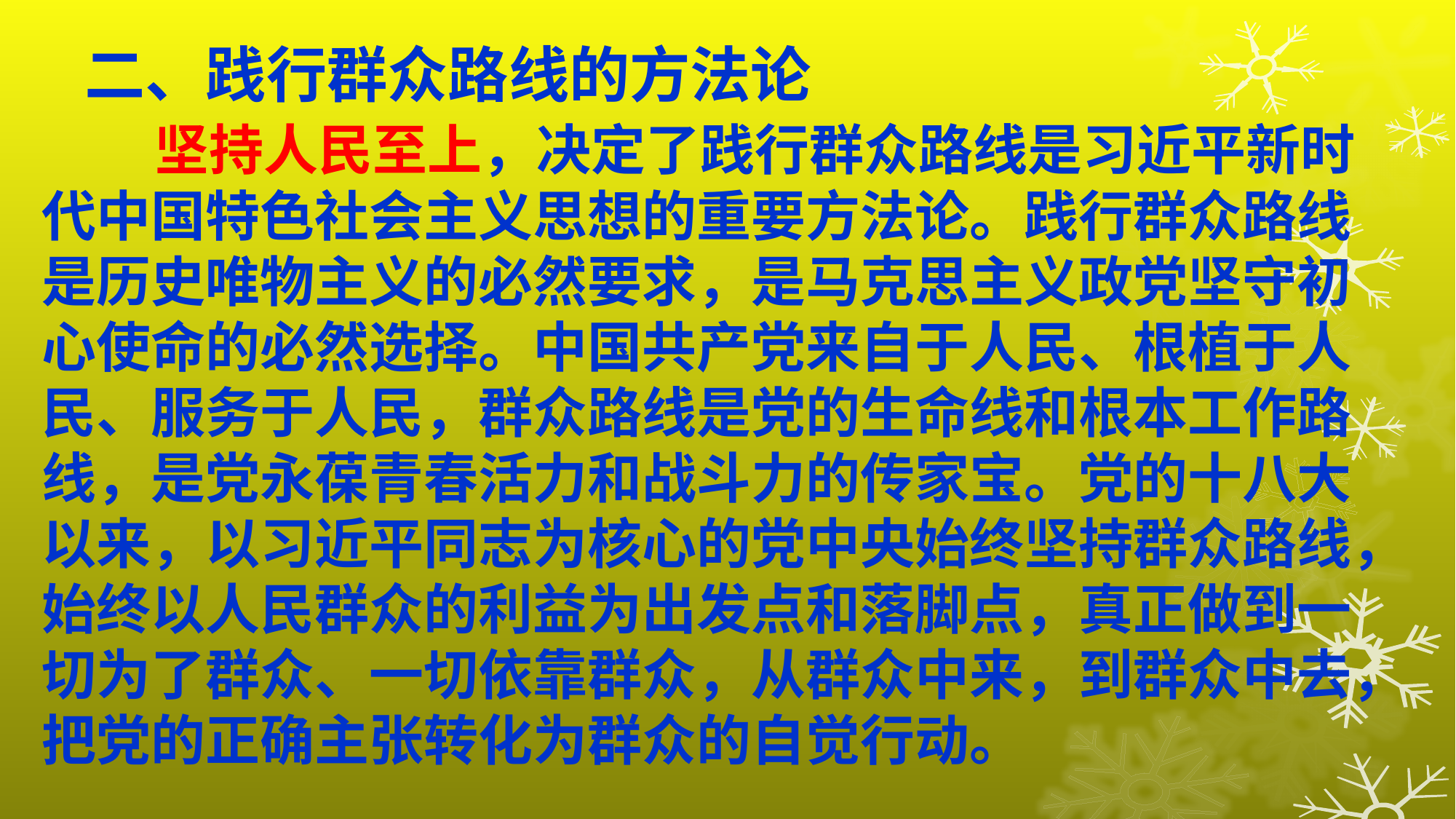

二、践行群众路线的方法论
    坚持人民至上，决定了践行群众路线是习近平新时代中国特色社会主义思想的重要方法论。践行群众路线是历史唯物主义的必然要求，是马克思主义政党坚守初心使命的必然选择。中国共产党来自于人民、根植于人民、服务于人民，群众路线是党的生命线和根本工作路线，是党永葆青春活力和战斗力的传家宝。党的十八大以来，以习近平同志为核心的党中央始终坚持群众路线，始终以人民群众的利益为出发点和落脚点，真正做到一切为了群众、一切依靠群众，从群众中来，到群众中去，把党的正确主张转化为群众的自觉行动。